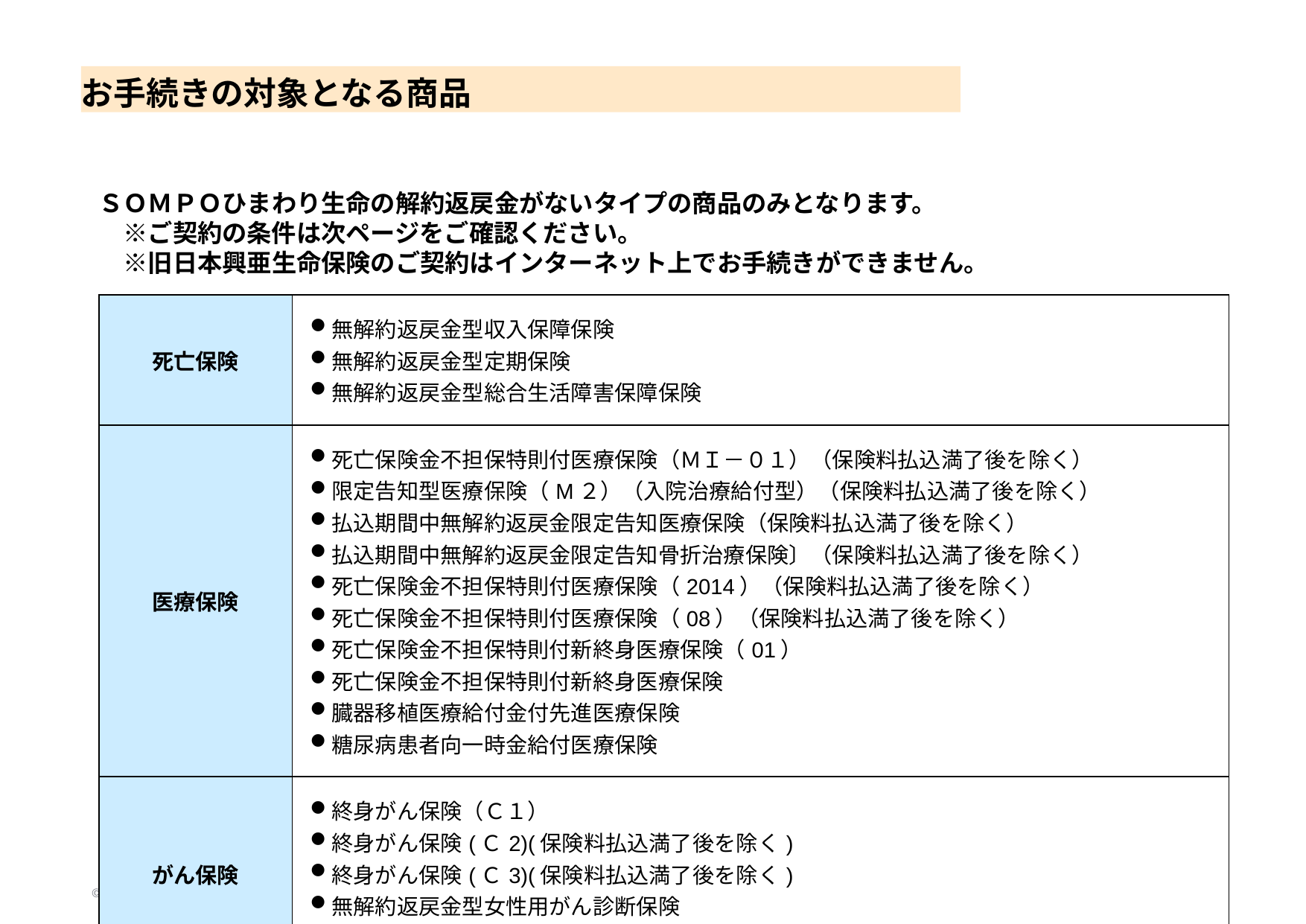

# お手続きの対象となる商品
ＳＯＭＰＯひまわり生命の解約返戻金がないタイプの商品のみとなります。
　※ご契約の条件は次ページをご確認ください。
　※旧日本興亜生命保険のご契約はインターネット上でお手続きができません。
| 死亡保険 | 無解約返戻金型収入保障保険 無解約返戻金型定期保険 無解約返戻金型総合生活障害保障保険 |
| --- | --- |
| 医療保険 | 死亡保険金不担保特則付医療保険（ＭＩ－０１）（保険料払込満了後を除く） 限定告知型医療保険（M２）（入院治療給付型）（保険料払込満了後を除く） 払込期間中無解約返戻金限定告知医療保険（保険料払込満了後を除く） 払込期間中無解約返戻金限定告知骨折治療保険〕（保険料払込満了後を除く） 死亡保険金不担保特則付医療保険（2014）（保険料払込満了後を除く） 死亡保険金不担保特則付医療保険（08）（保険料払込満了後を除く） 死亡保険金不担保特則付新終身医療保険（01） 死亡保険金不担保特則付新終身医療保険 臓器移植医療給付金付先進医療保険 糖尿病患者向一時金給付医療保険 |
| がん保険 | 終身がん保険（Ｃ１） 終身がん保険(Ｃ2)(保険料払込満了後を除く) 終身がん保険(Ｃ3)(保険料払込満了後を除く) 無解約返戻金型女性用がん診断保険 がん保険（2010）ＢⅡ型（保険料払込満了後を除く） |